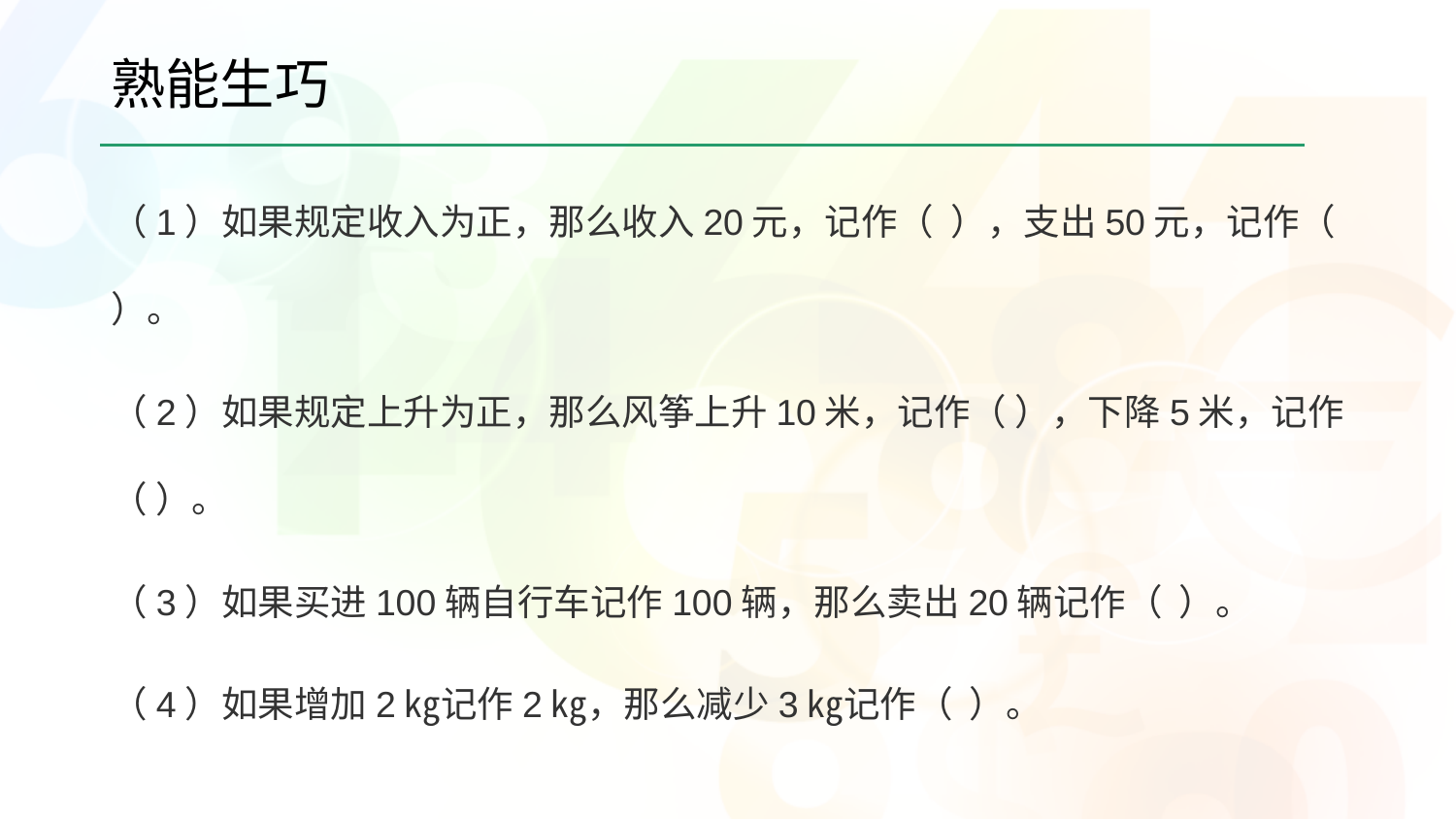

# 熟能生巧
（1）如果规定收入为正，那么收入20元，记作（  ），支出50元，记作（  ）。
（2）如果规定上升为正，那么风筝上升10米，记作（ ），下降5米，记作（ ）。
（3）如果买进100辆自行车记作100辆，那么卖出20辆记作（  ）。
（4）如果增加2㎏记作2㎏，那么减少3㎏记作（  ）。